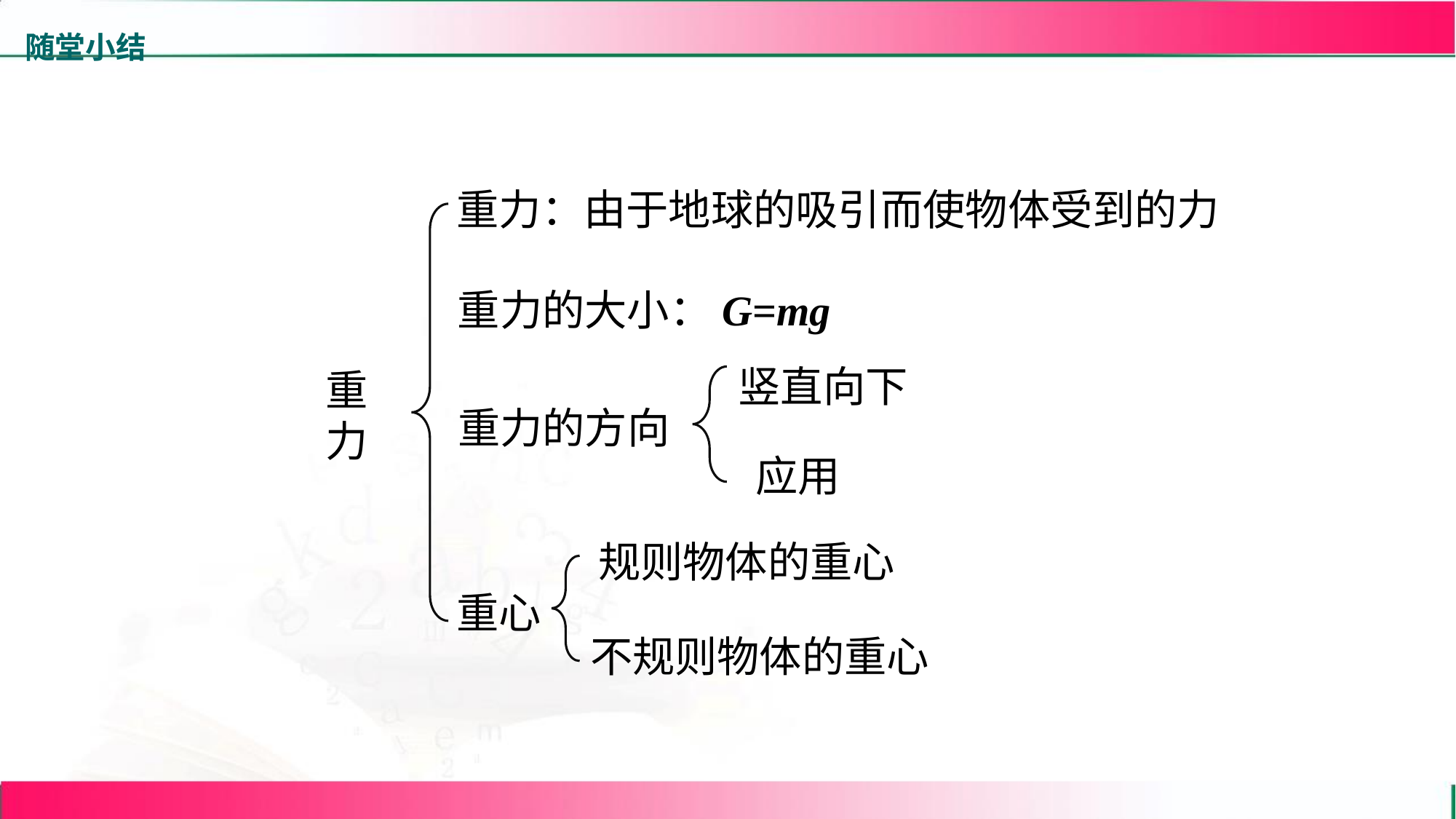

随堂小结
重力：由于地球的吸引而使物体受到的力

重力的大小：G=mg
竖直向下
重力

重力的方向
应用
规则物体的重心

重心
不规则物体的重心